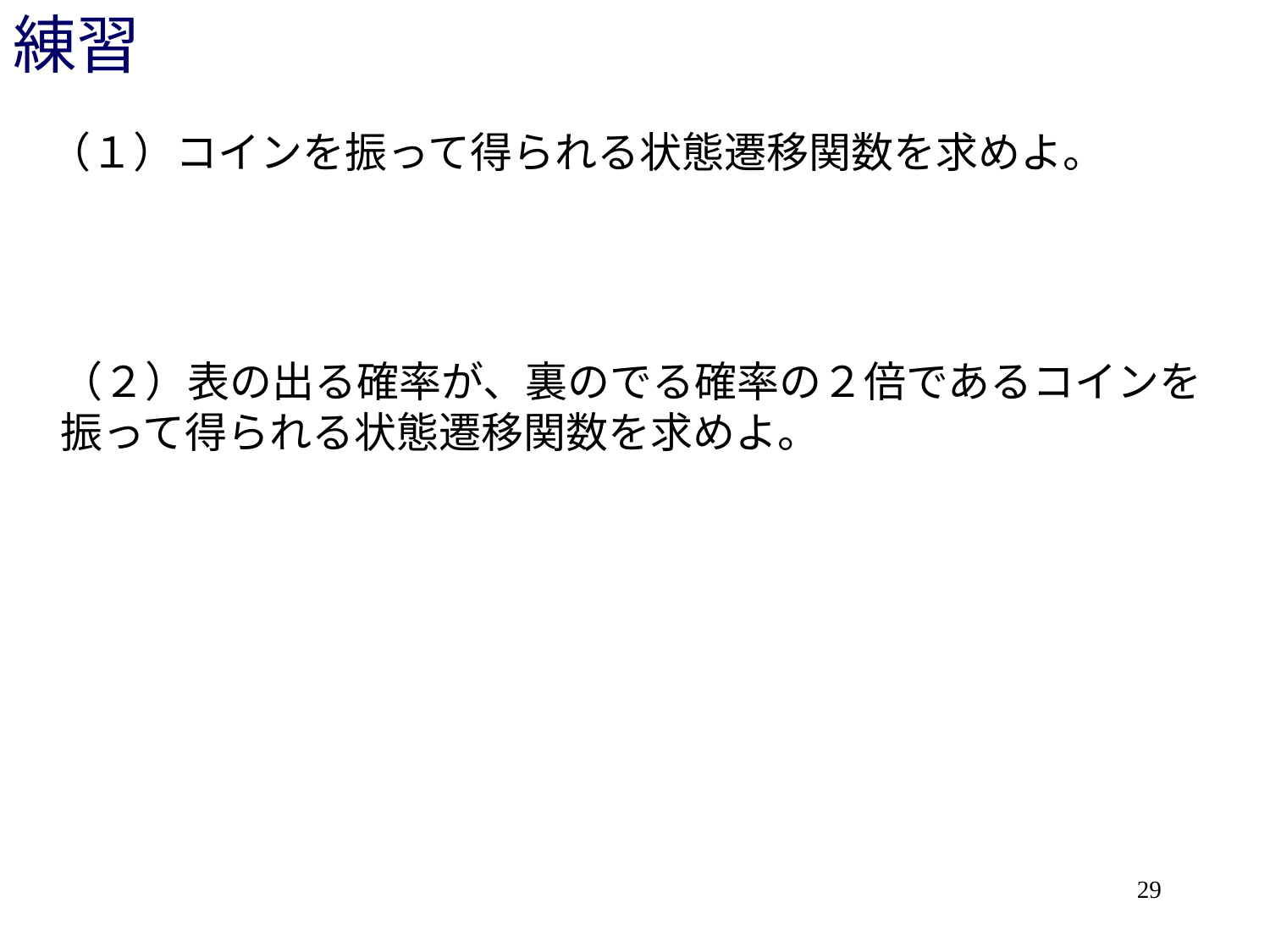

# 練習
（１）コインを振って得られる状態遷移関数を求めよ。
（２）表の出る確率が、裏のでる確率の２倍であるコインを
振って得られる状態遷移関数を求めよ。
29